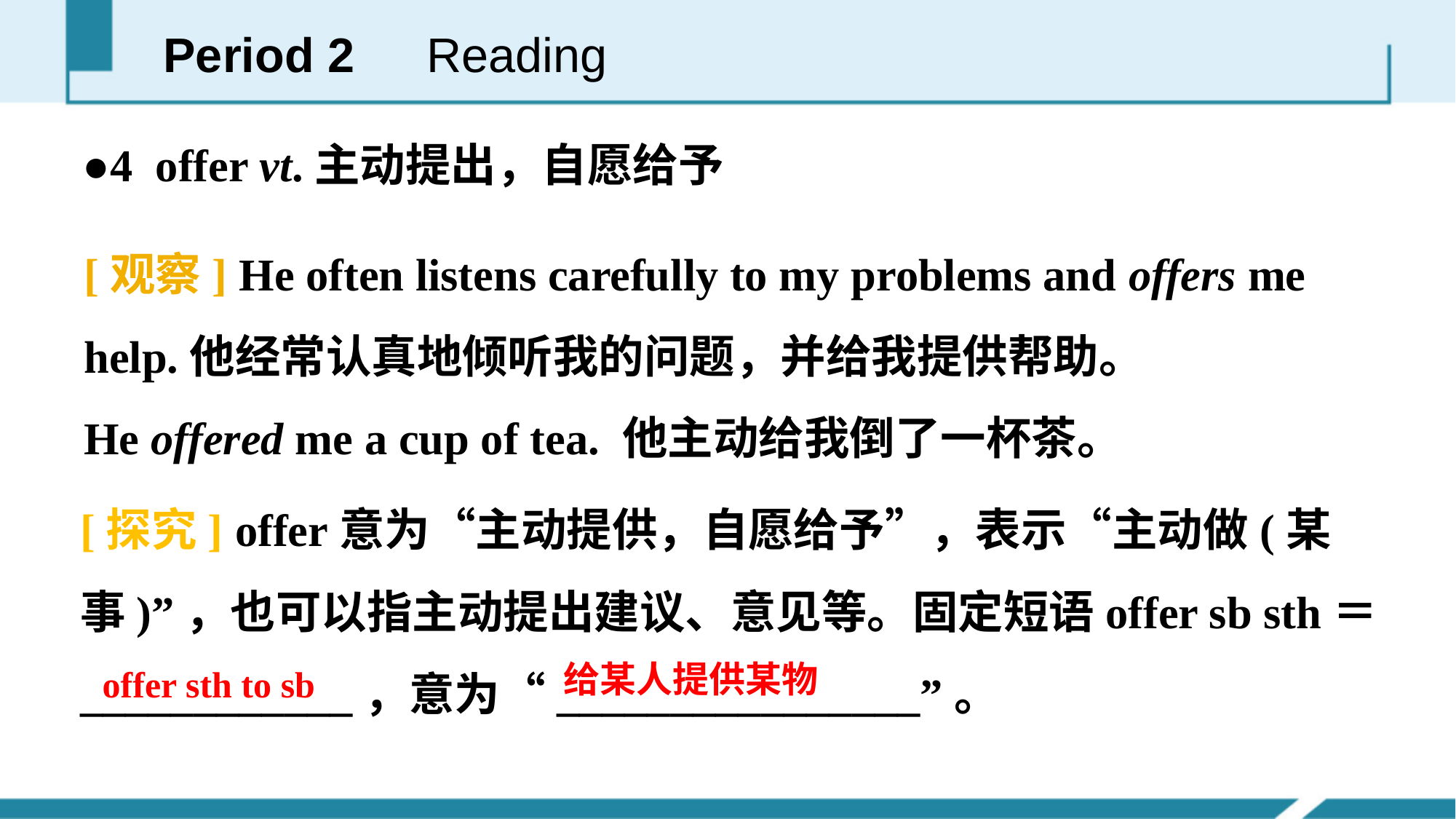

Period 2　Reading
●4  offer vt.主动提出，自愿给予
[观察] He often listens carefully to my problems and offers me help.他经常认真地倾听我的问题，并给我提供帮助。
He offered me a cup of tea. 他主动给我倒了一杯茶。
[探究] offer意为“主动提供，自愿给予”，表示“主动做(某事)”，也可以指主动提出建议、意见等。固定短语offer sb sth＝____________，意为“________________”。
 给某人提供某物
offer sth to sb